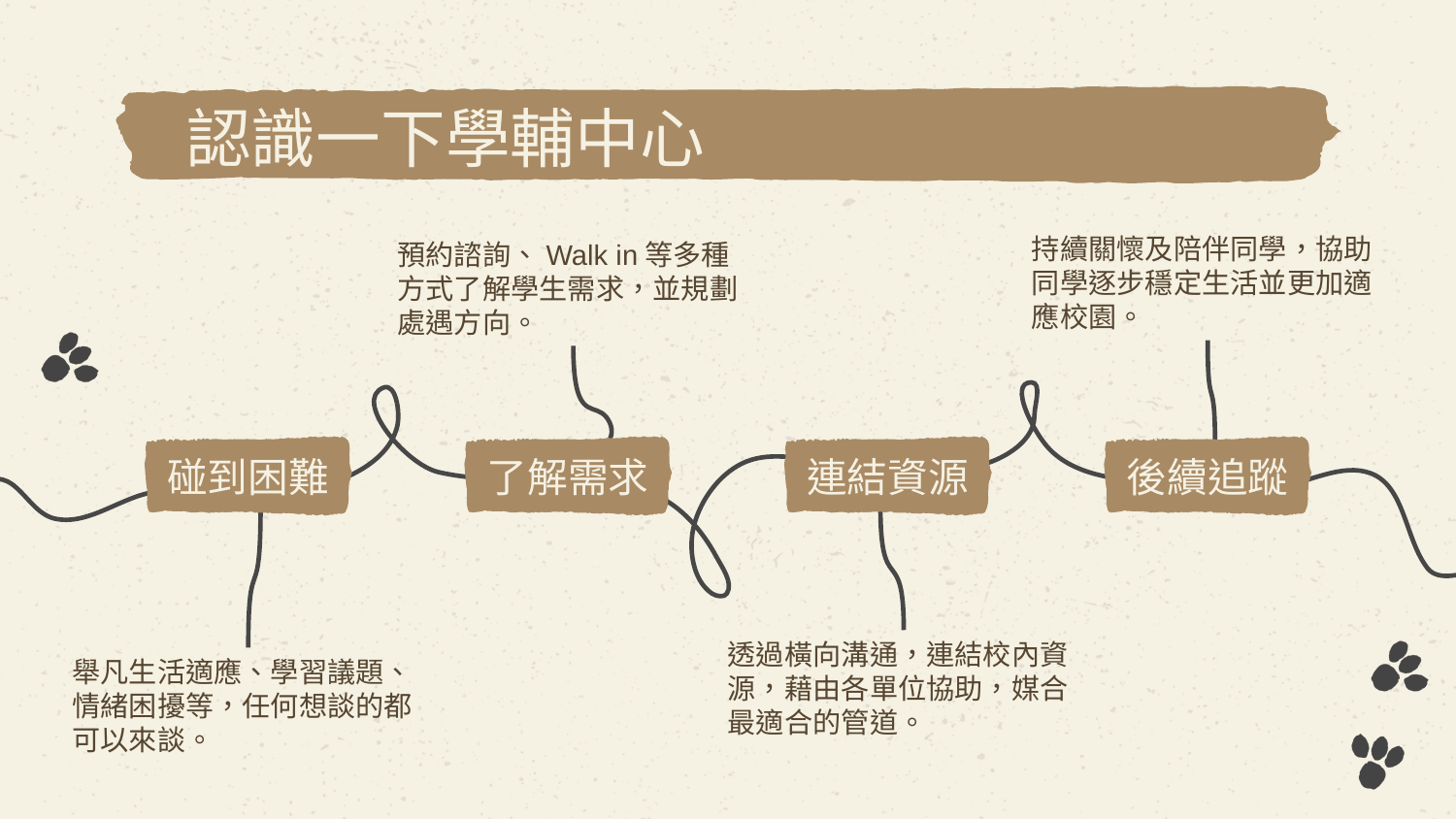

認識一下學輔中心
持續關懷及陪伴同學，協助同學逐步穩定生活並更加適應校園。
預約諮詢、Walk in等多種方式了解學生需求，並規劃處遇方向。

碰到困難

了解需求

連結資源

後續追蹤

透過橫向溝通，連結校內資源，藉由各單位協助，媒合最適合的管道。
舉凡生活適應、學習議題、情緒困擾等，任何想談的都可以來談。